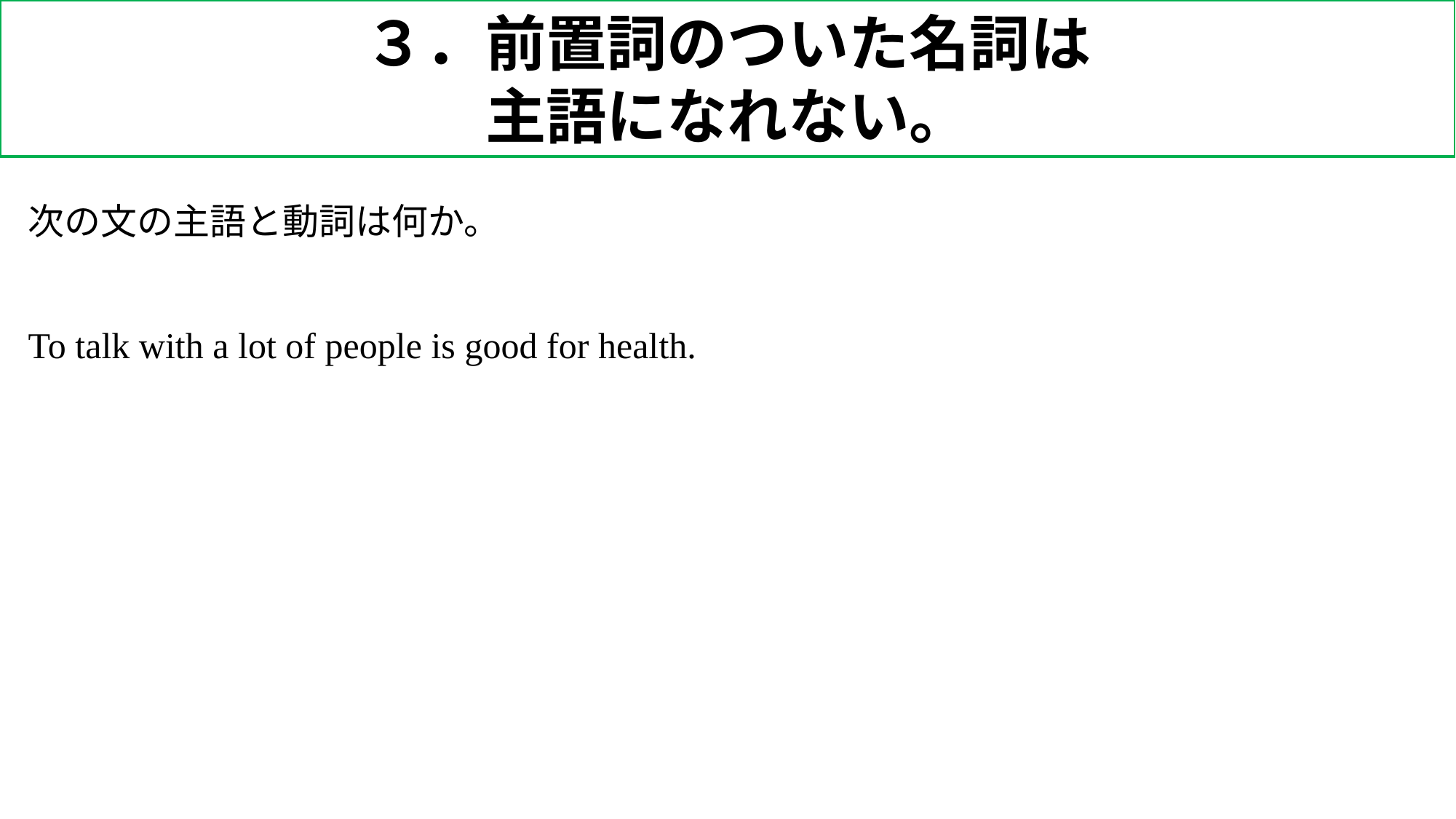

３．前置詞のついた名詞は
主語になれない。
次の文の主語と動詞は何か。
To talk with a lot of people is good for health.